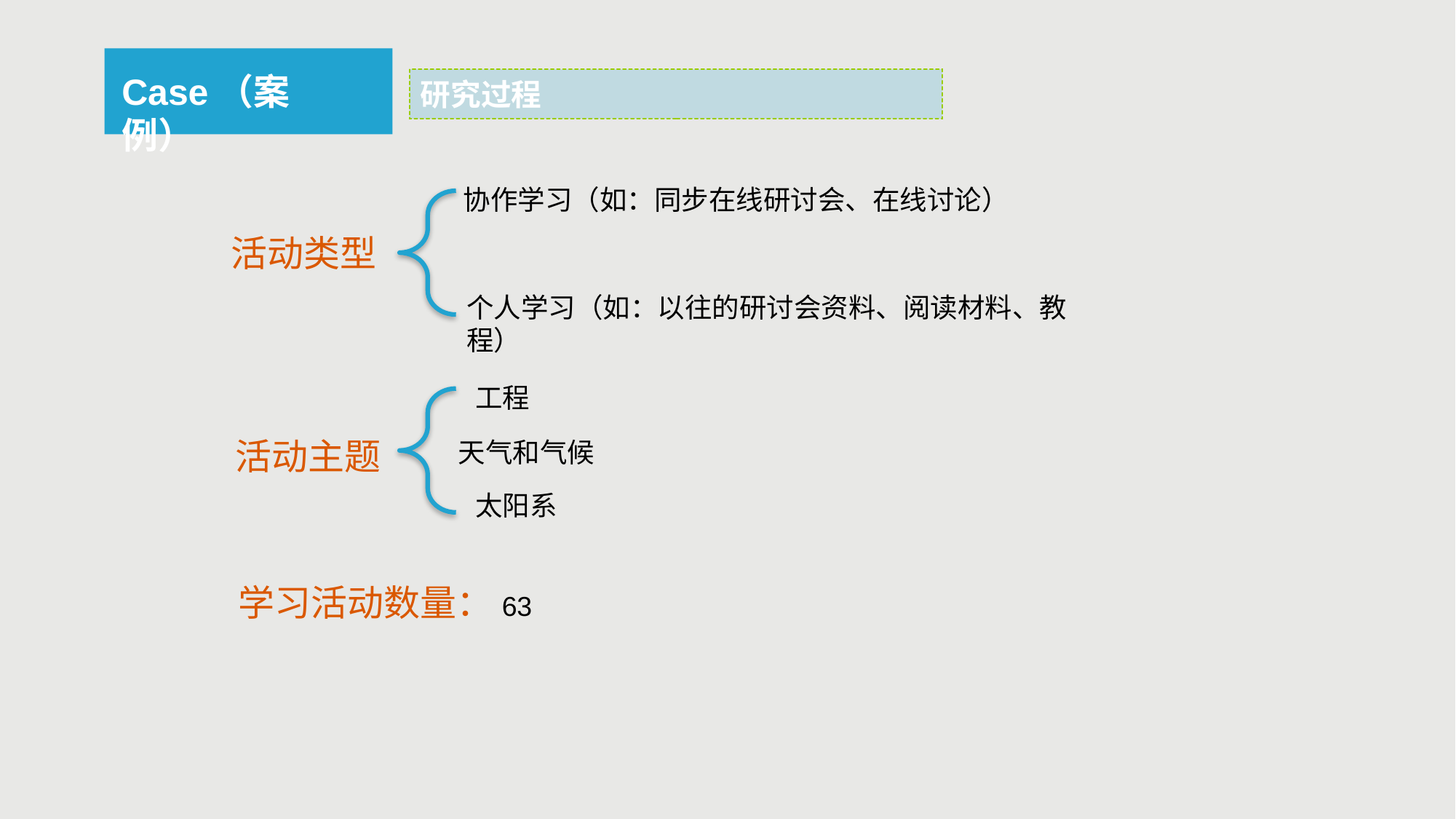

Case（案例）
研究过程
协作学习（如：同步在线研讨会、在线讨论）

活动类型
个人学习（如：以往的研讨会资料、阅读材料、教程）
工程

活动主题
天气和气候
太阳系
学习活动数量：63